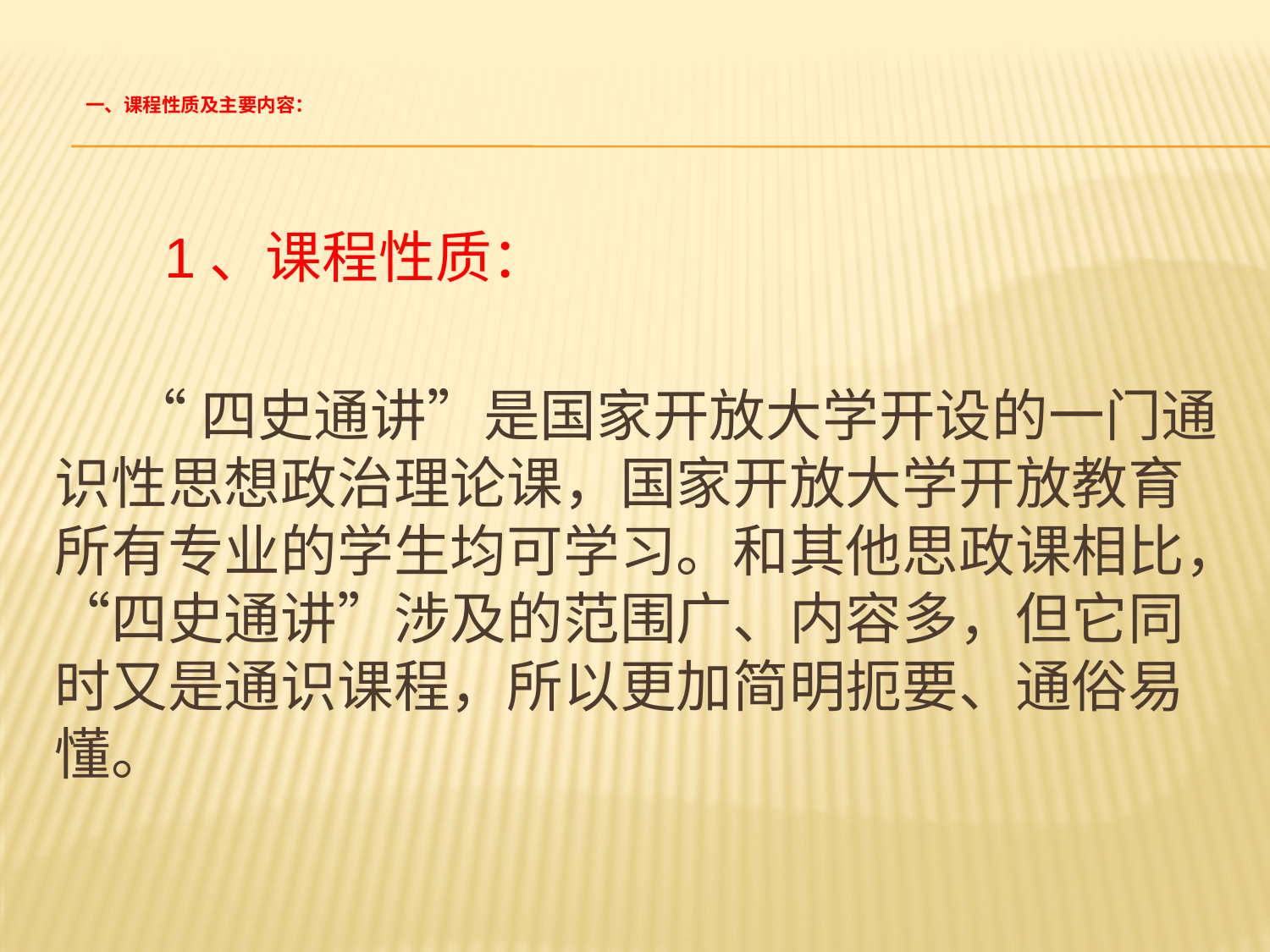

# 一、课程性质及主要内容：
       1、课程性质：

      “四史通讲”是国家开放大学开设的一门通识性思想政治理论课，国家开放大学开放教育所有专业的学生均可学习。和其他思政课相比，“四史通讲”涉及的范围广、内容多，但它同时又是通识课程，所以更加简明扼要、通俗易懂。